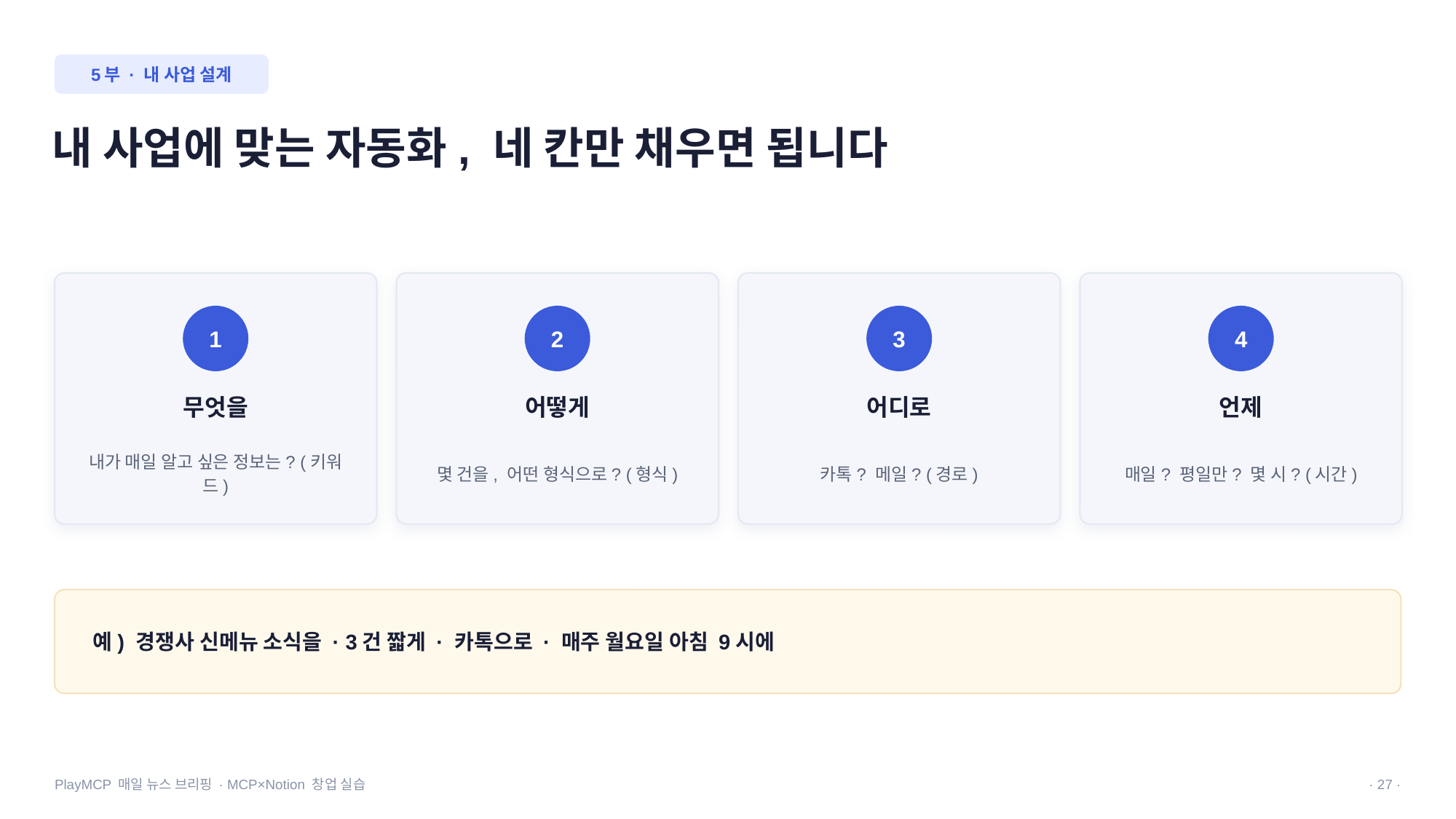

5부 · 내 사업 설계
내 사업에 맞는 자동화, 네 칸만 채우면 됩니다

1

2

3

4
무엇을
어떻게
어디로
언제
내가 매일 알고 싶은 정보는? (키워드)
몇 건을, 어떤 형식으로? (형식)
카톡? 메일? (경로)
매일? 평일만? 몇 시? (시간)

예) 경쟁사 신메뉴 소식을 · 3건 짧게 · 카톡으로 · 매주 월요일 아침 9시에
PlayMCP 매일 뉴스 브리핑 · MCP×Notion 창업 실습
· 27 ·